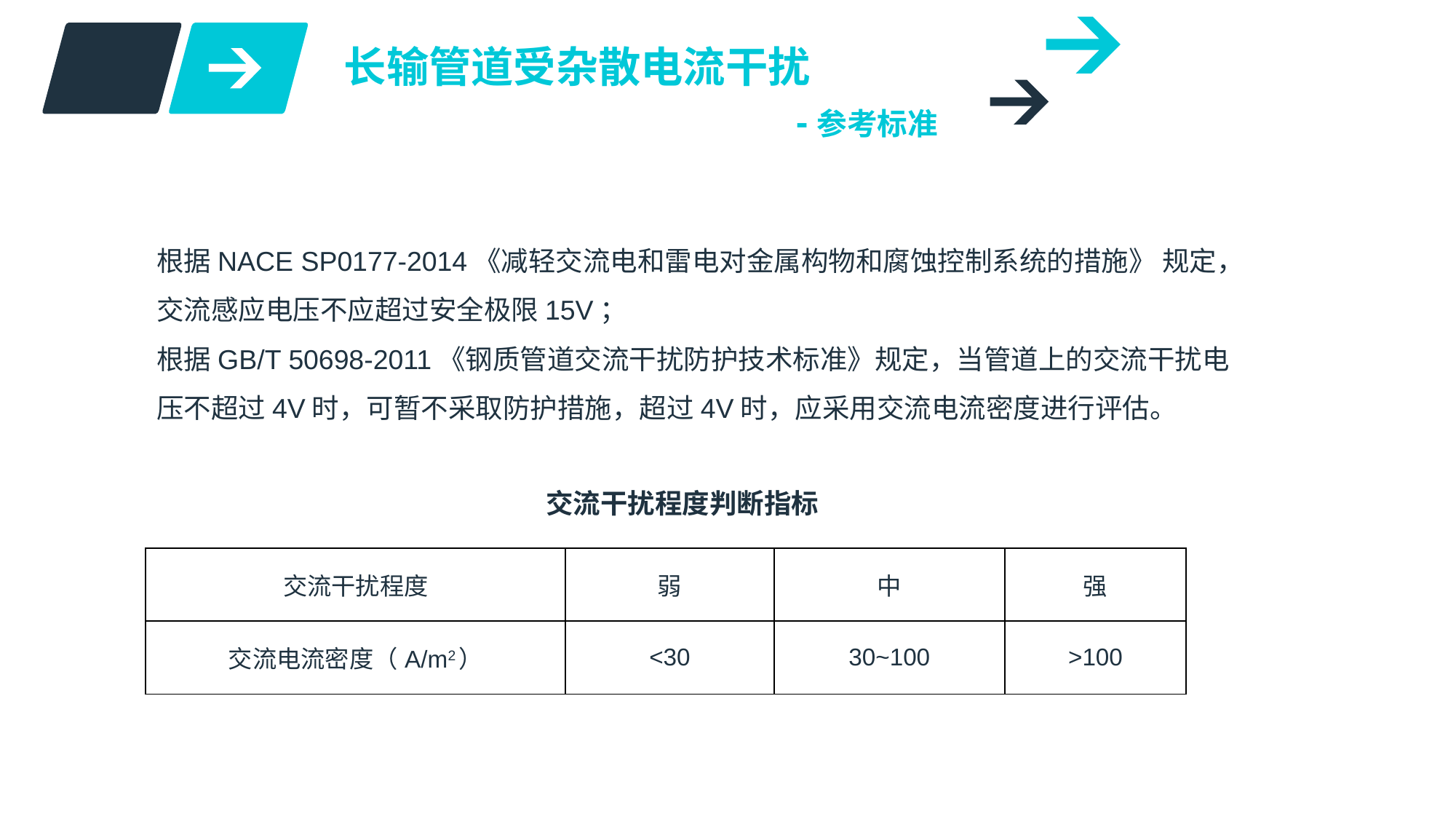

长输管道受杂散电流干扰
                                          -参考标准
根据NACE SP0177-2014《减轻交流电和雷电对金属构物和腐蚀控制系统的措施》 规定，交流感应电压不应超过安全极限15V；
根据GB/T 50698-2011《钢质管道交流干扰防护技术标准》规定，当管道上的交流干扰电压不超过4V时，可暂不采取防护措施，超过4V时，应采用交流电流密度进行评估。
交流干扰程度判断指标
| 交流干扰程度 | 弱 | 中 | 强 |
| --- | --- | --- | --- |
| 交流电流密度（A/m2） | <30 | 30~100 | >100 |